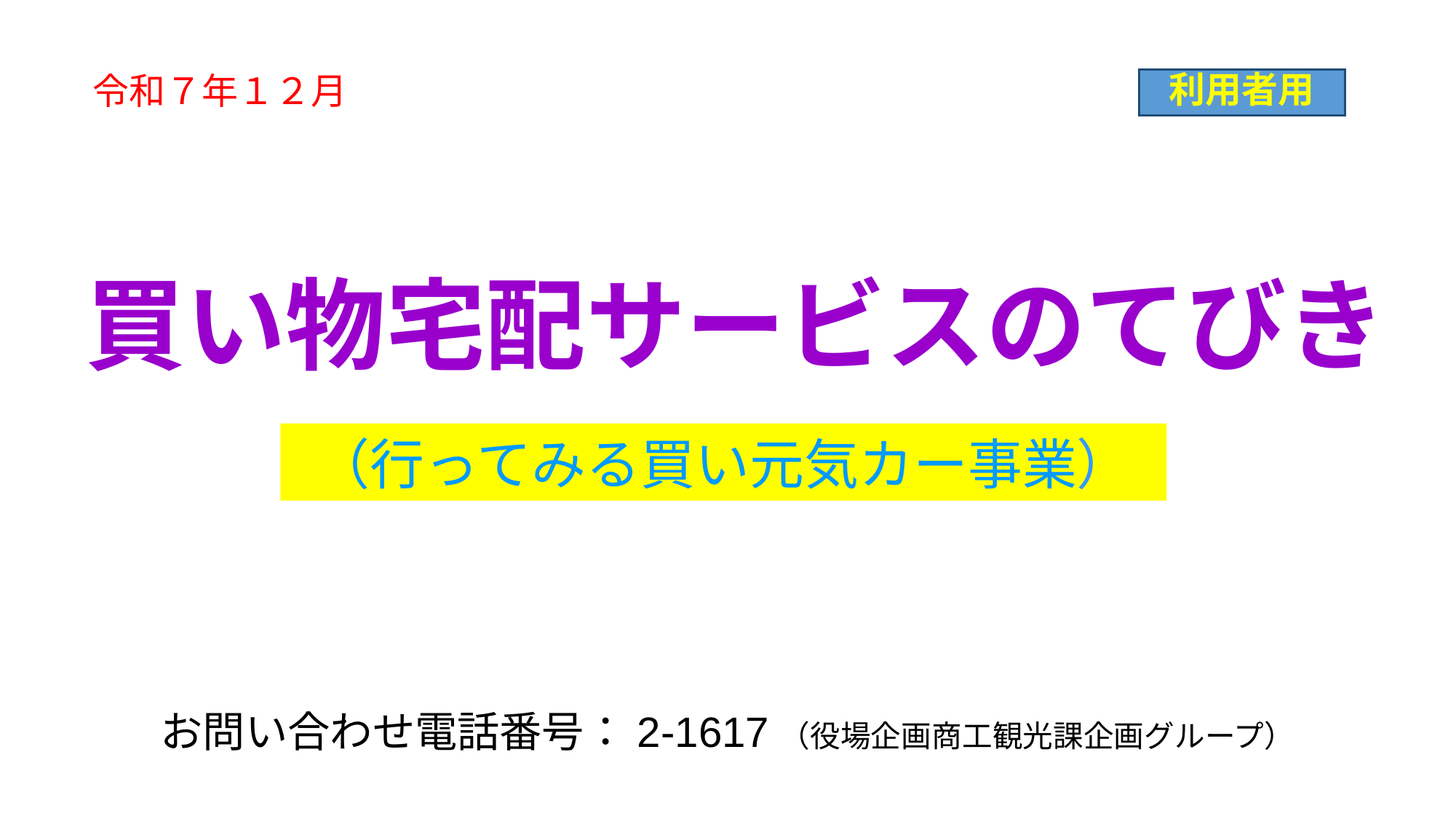

令和７年１２月
利用者用
買い物宅配サービスのてびき
# （行ってみる買い元気カー事業）
お問い合わせ電話番号：2-1617（役場企画商工観光課企画グループ）